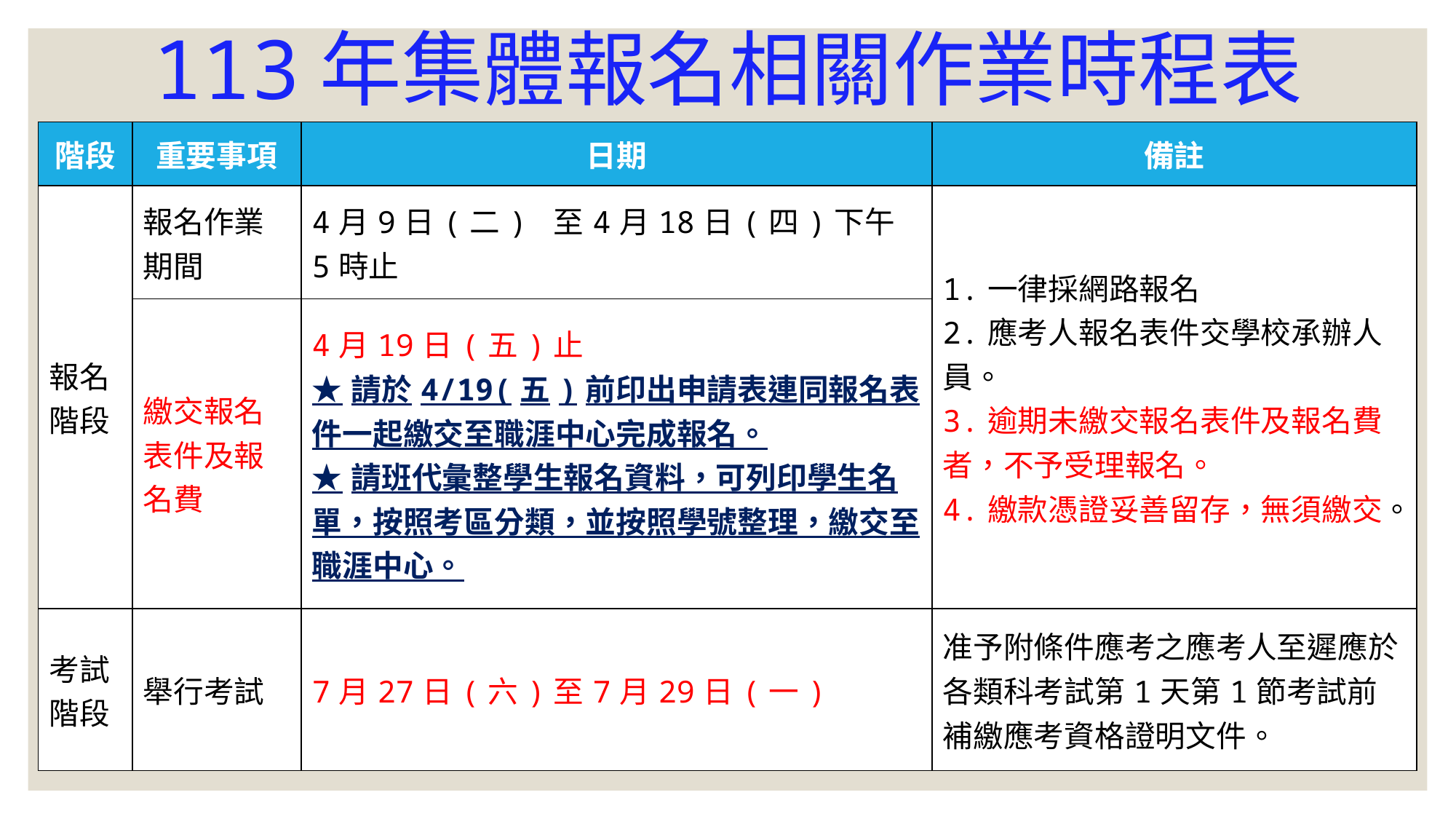

# 113年集體報名相關作業時程表
| 階段 | 重要事項 | 日期 | 備註 |
| --- | --- | --- | --- |
| 報名階段 | 報名作業期間 | 4月9日(二) 至4月18日(四)下午5時止 | 1.一律採網路報名 2.應考人報名表件交學校承辦人員。 3.逾期未繳交報名表件及報名費者，不予受理報名。 4.繳款憑證妥善留存，無須繳交。 |
|  | 繳交報名表件及報名費 | 4月19日(五)止 ★請於4/19(五)前印出申請表連同報名表件一起繳交至職涯中心完成報名。 ★請班代彙整學生報名資料，可列印學生名單，按照考區分類，並按照學號整理，繳交至職涯中心。 |  |
| 考試階段 | 舉行考試 | 7月27日(六)至7月29日(一) | 准予附條件應考之應考人至遲應於各類科考試第1天第1節考試前補繳應考資格證明文件。 |